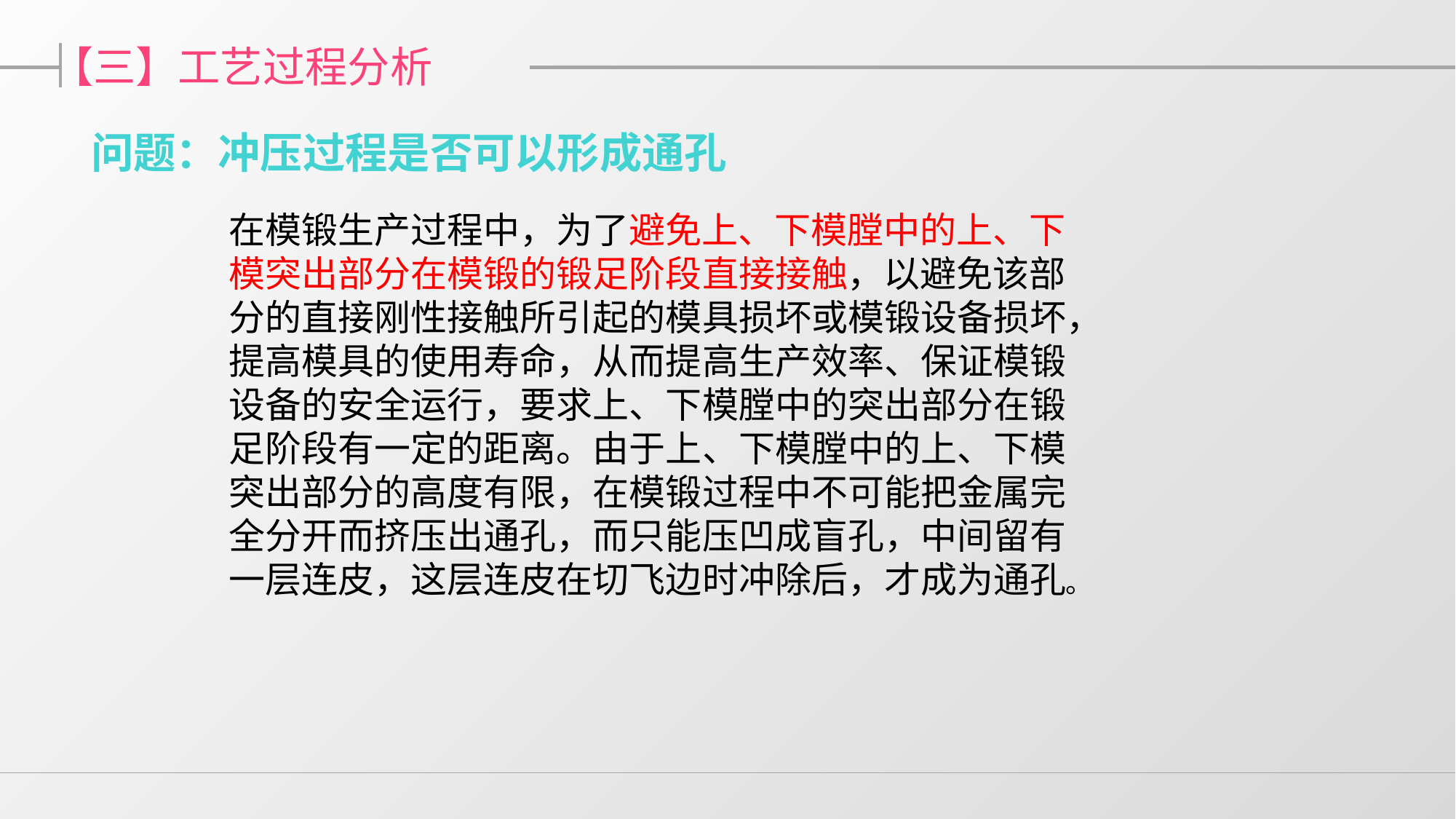

【三】工艺过程分析
问题：冲压过程是否可以形成通孔
在模锻生产过程中，为了避免上、下模膛中的上、下模突出部分在模锻的锻足阶段直接接触，以避免该部分的直接刚性接触所引起的模具损坏或模锻设备损坏，提高模具的使用寿命，从而提高生产效率、保证模锻设备的安全运行，要求上、下模膛中的突出部分在锻足阶段有一定的距离。由于上、下模膛中的上、下模突出部分的高度有限，在模锻过程中不可能把金属完全分开而挤压出通孔，而只能压凹成盲孔，中间留有一层连皮，这层连皮在切飞边时冲除后，才成为通孔。